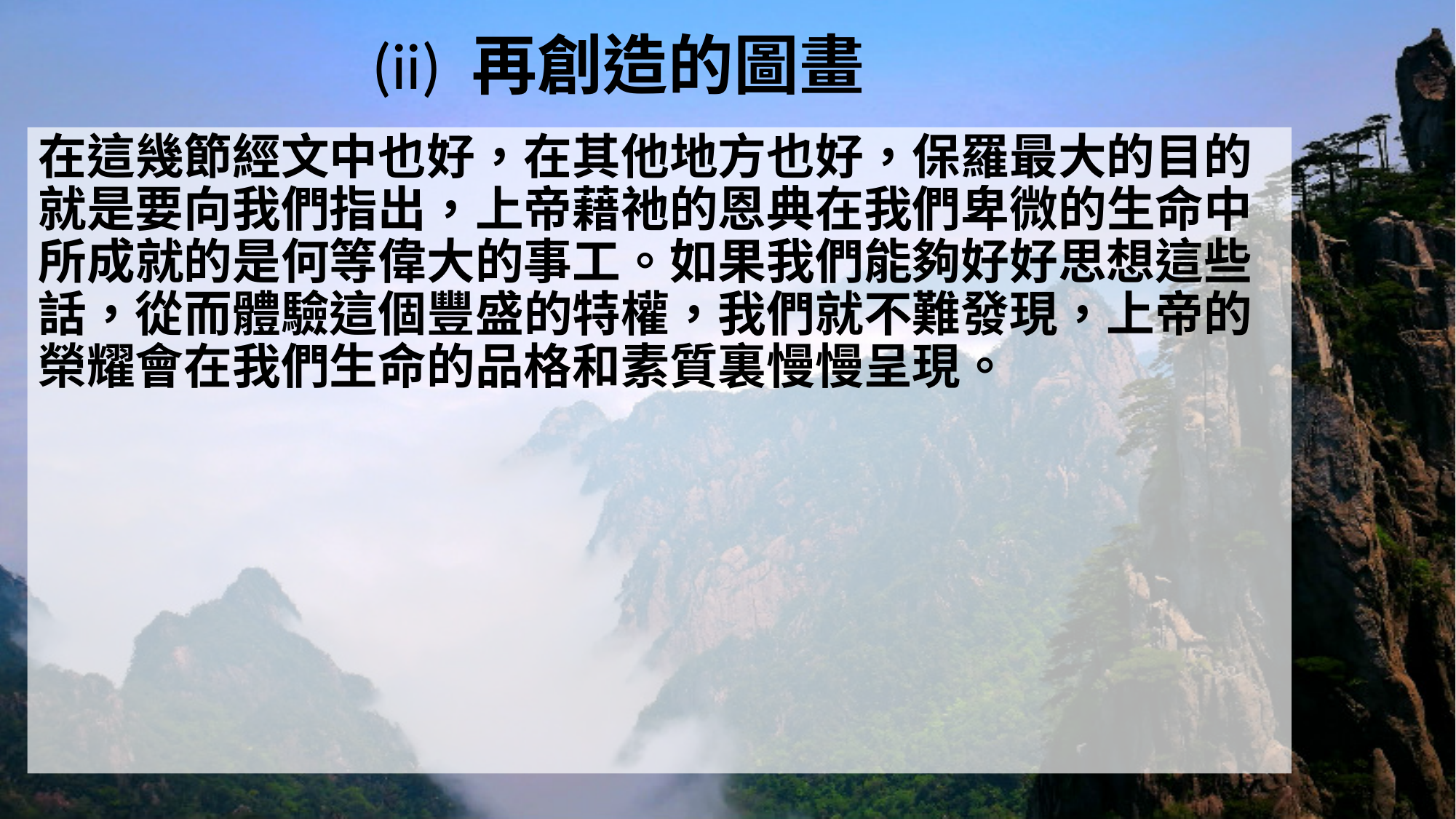

# (ii) 再創造的圖畫
在這幾節經文中也好，在其他地方也好，保羅最大的目的就是要向我們指出，上帝藉祂的恩典在我們卑微的生命中所成就的是何等偉大的事工。如果我們能夠好好思想這些話，從而體驗這個豐盛的特權，我們就不難發現，上帝的榮耀會在我們生命的品格和素質裏慢慢呈現。